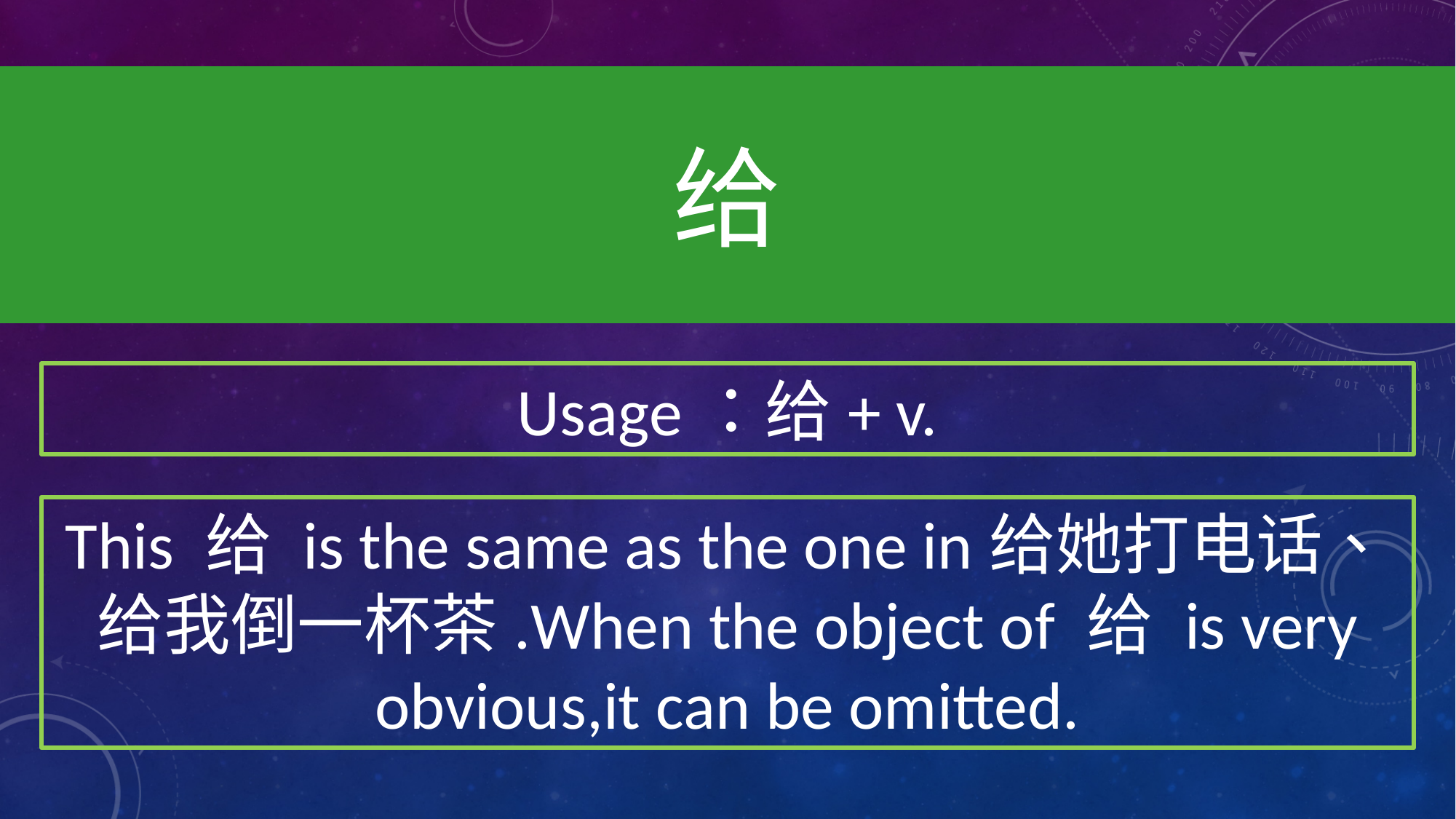

给
Usage：给+ v.
This 给 is the same as the one in给她打电话、给我倒一杯茶.When the object of 给 is very obvious,it can be omitted.